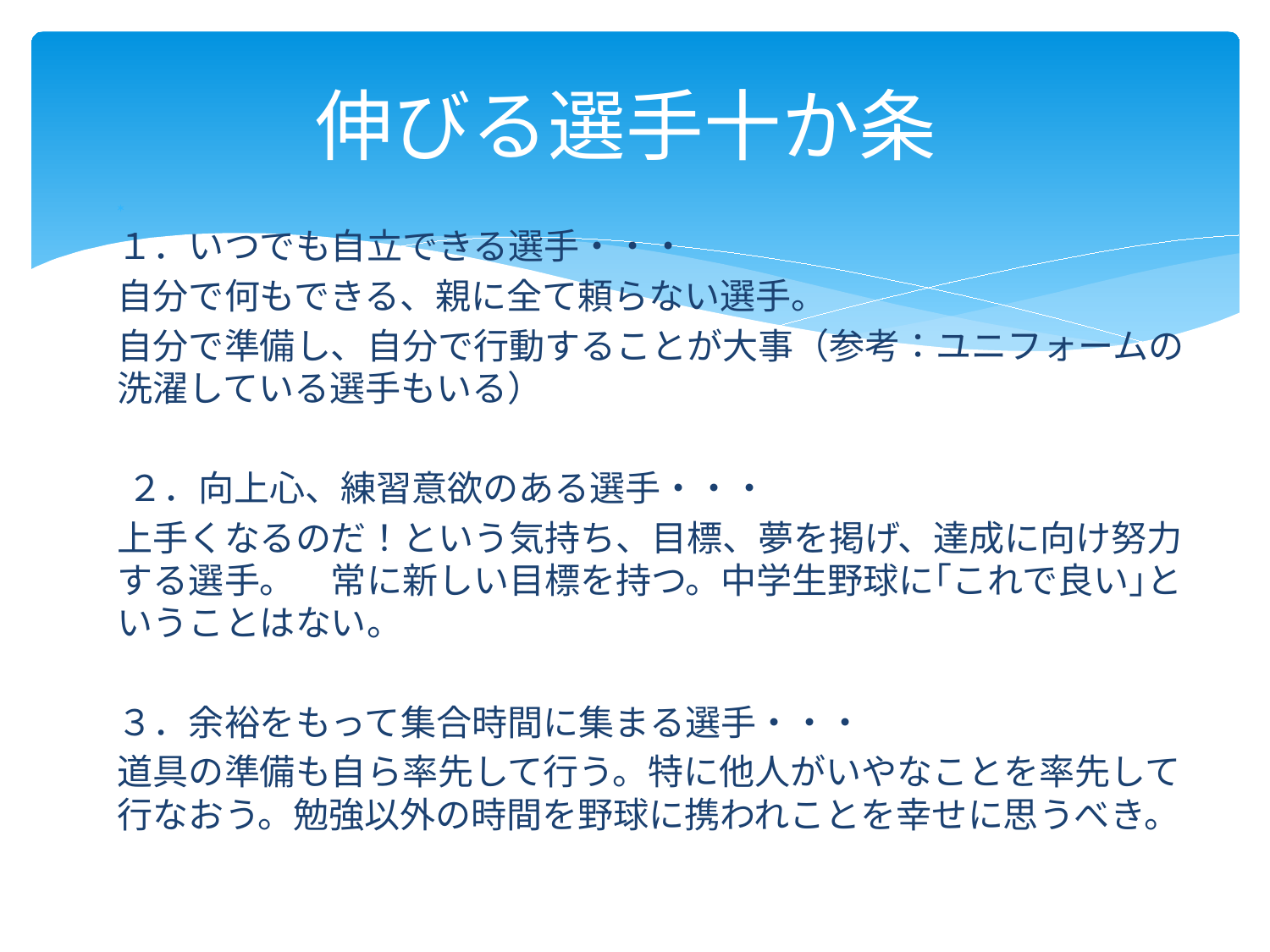

# 伸びる選手十か条

１．いつでも自立できる選手・・・
自分で何もできる、親に全て頼らない選手。
自分で準備し、自分で行動することが大事（参考：ユニフォームの洗濯している選手もいる）

 ２．向上心、練習意欲のある選手・・・
上手くなるのだ！という気持ち、目標、夢を掲げ、達成に向け努力する選手。　常に新しい目標を持つ。中学生野球に｢これで良い｣ということはない。

３．余裕をもって集合時間に集まる選手・・・
道具の準備も自ら率先して行う。特に他人がいやなことを率先して行なおう。勉強以外の時間を野球に携われことを幸せに思うべき。